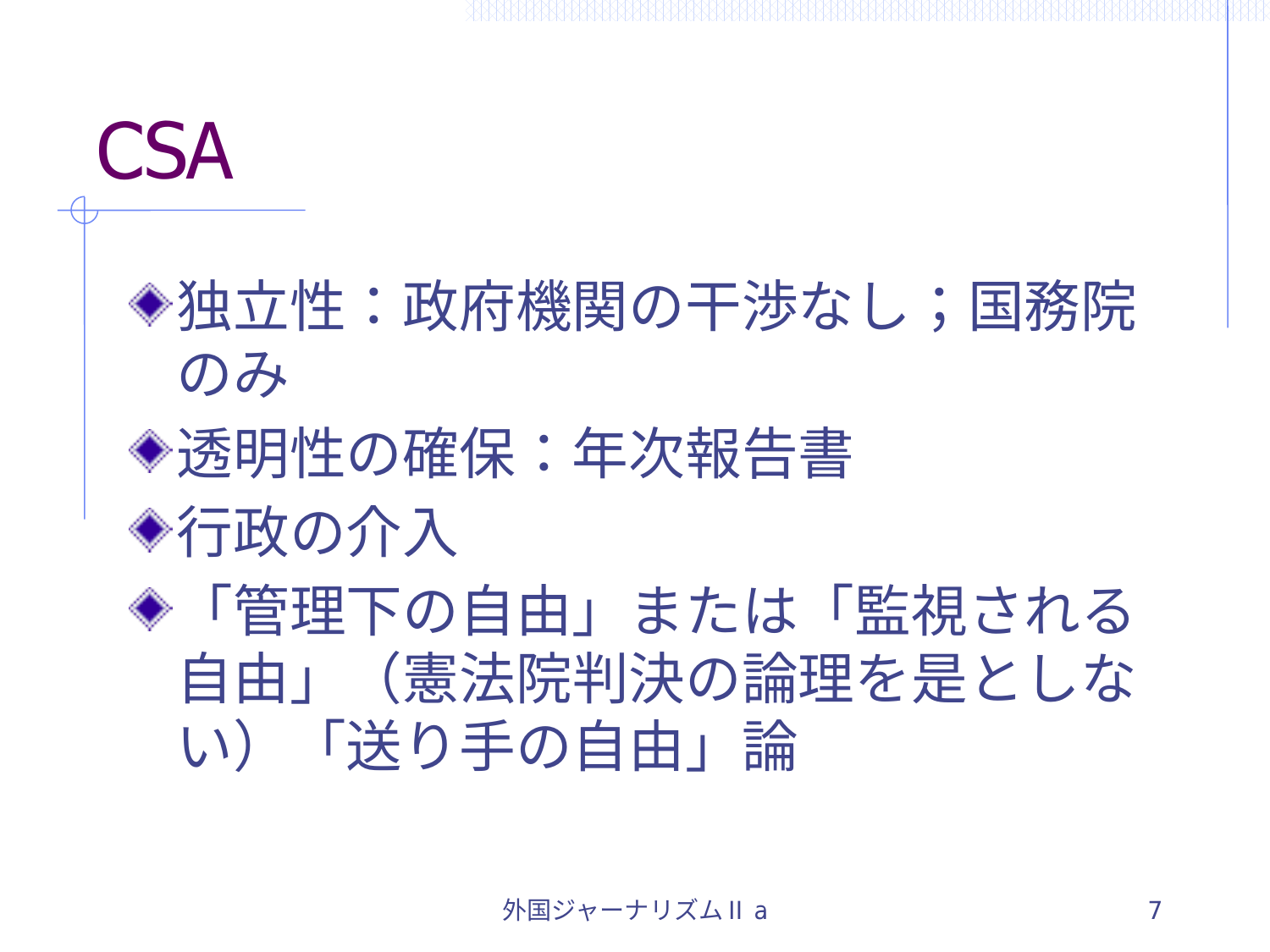

# CSA
独立性：政府機関の干渉なし；国務院のみ
透明性の確保：年次報告書
行政の介入
「管理下の自由」または「監視される自由」（憲法院判決の論理を是としない）「送り手の自由」論
外国ジャーナリズムⅡa
7